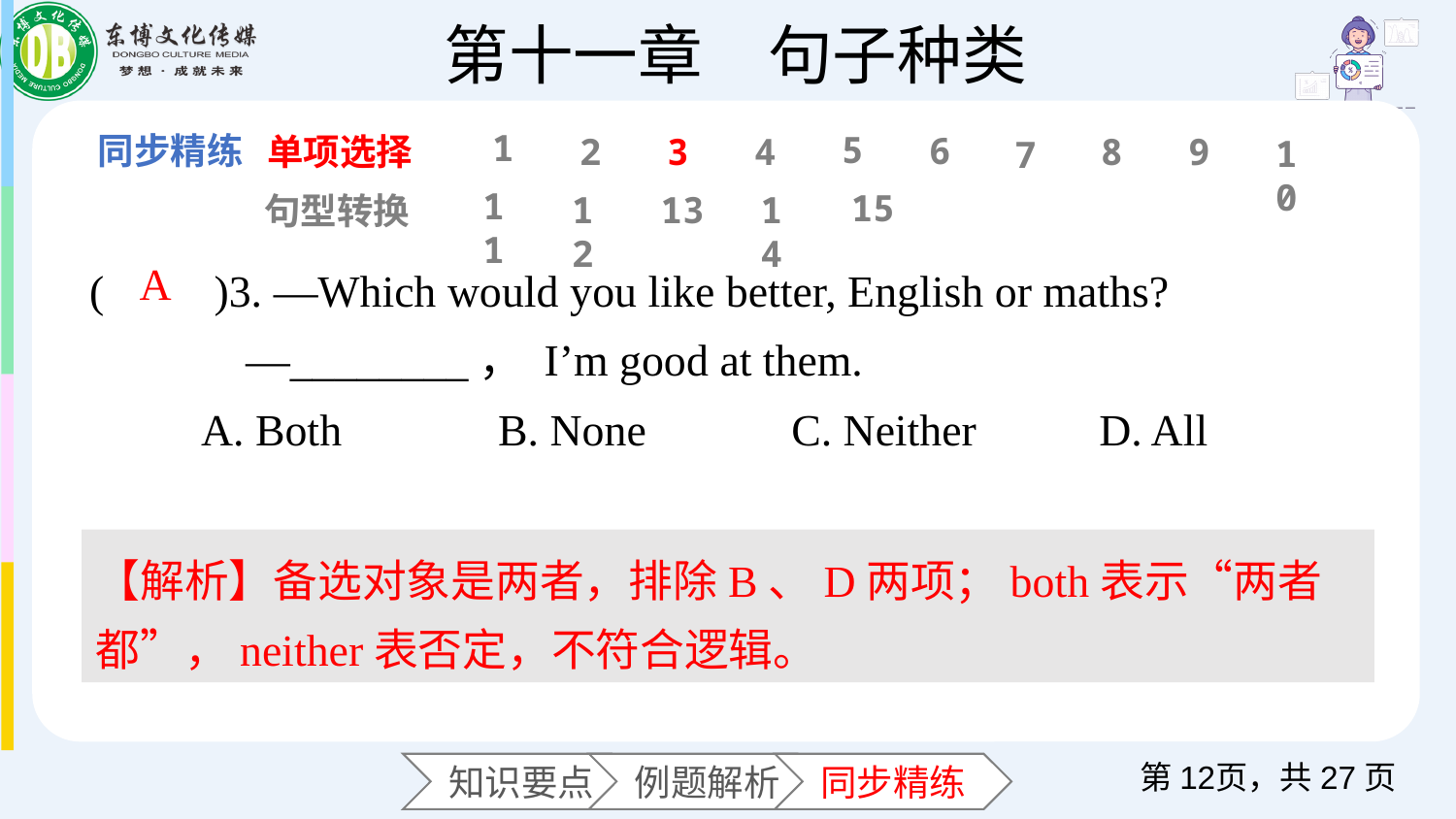

1
5
6
单项选择
2
3
4
8
9
10
7
11
15
12
13
14
句型转换
(　　)3. —Which would you like better, English or maths?
              —________， I’m good at them.
          A. Both              B. None             C. Neither           D. All
A
【解析】备选对象是两者，排除B、D两项；both表示“两者都”，neither表否定，不符合逻辑。